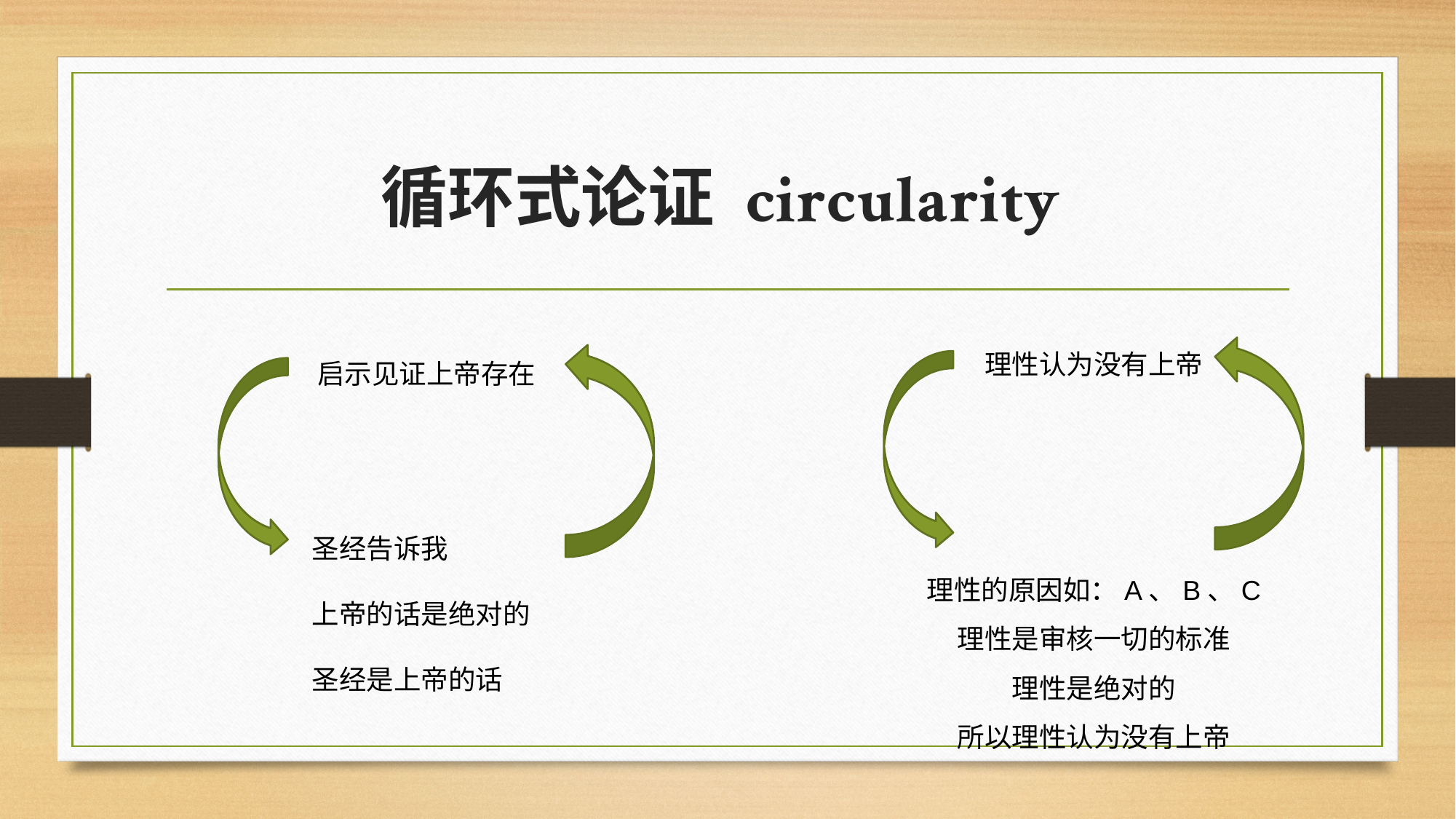

# 循环式论证 circularity
理性认为没有上帝
启示见证上帝存在

圣经告诉我

上帝的话是绝对的

圣经是上帝的话
理性的原因如：A、B、C
理性是审核一切的标准
理性是绝对的
所以理性认为没有上帝